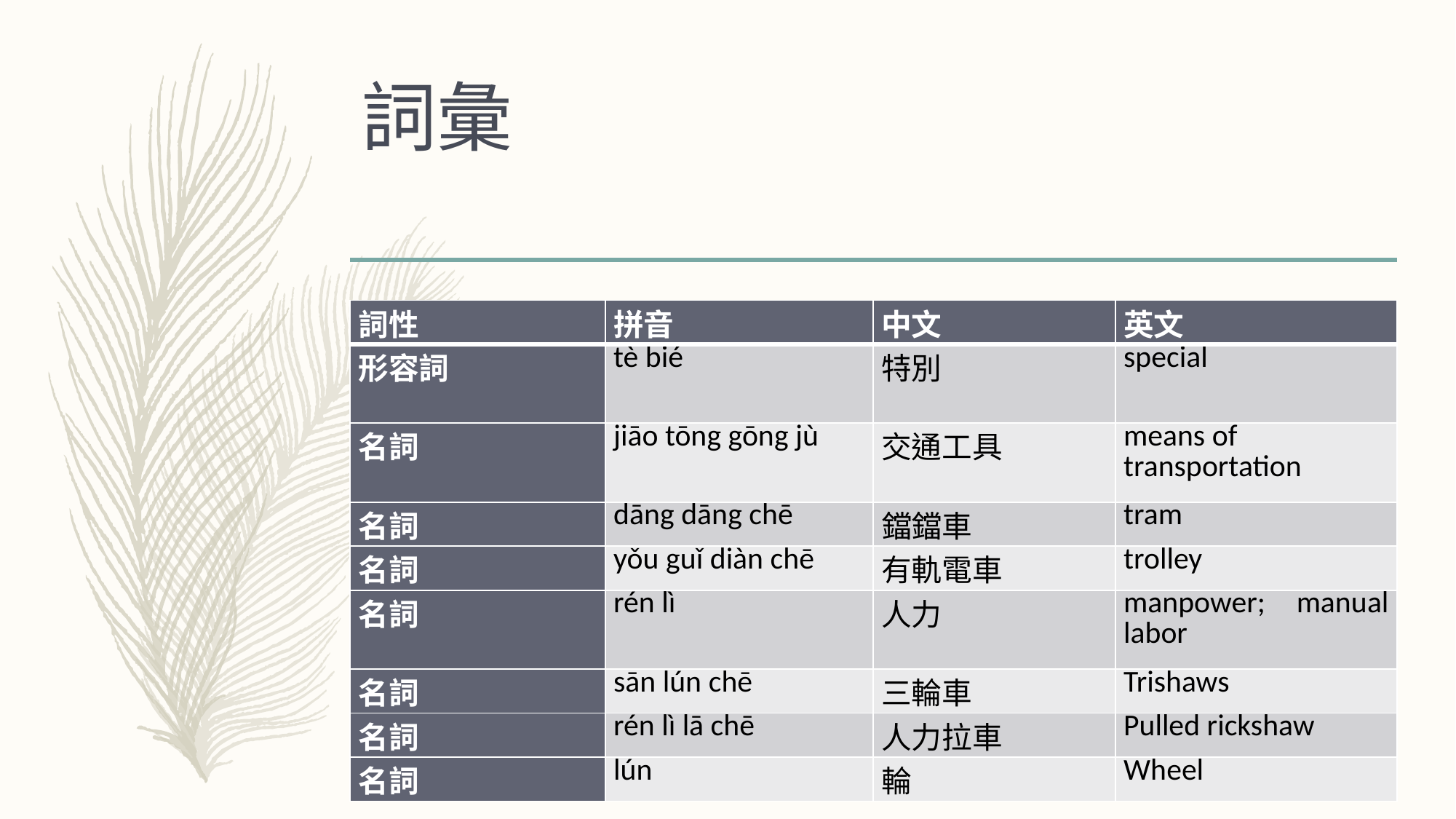

# 詞彙
| 詞性 | 拼音 | 中文 | 英文 |
| --- | --- | --- | --- |
| 形容詞 | tè bié | 特別 | special |
| 名詞 | jiāo tōng gōng jù | 交通工具 | means of transportation |
| 名詞 | dāng dāng chē | 鐺鐺車 | tram |
| 名詞 | yǒu guǐ diàn chē | 有軌電車 | trolley |
| 名詞 | rén lì | 人力 | manpower; manual labor |
| 名詞 | sān lún chē | 三輪車 | Trishaws |
| 名詞 | rén lì lā chē | 人力拉車 | Pulled rickshaw |
| 名詞 | lún | 輪 | Wheel |